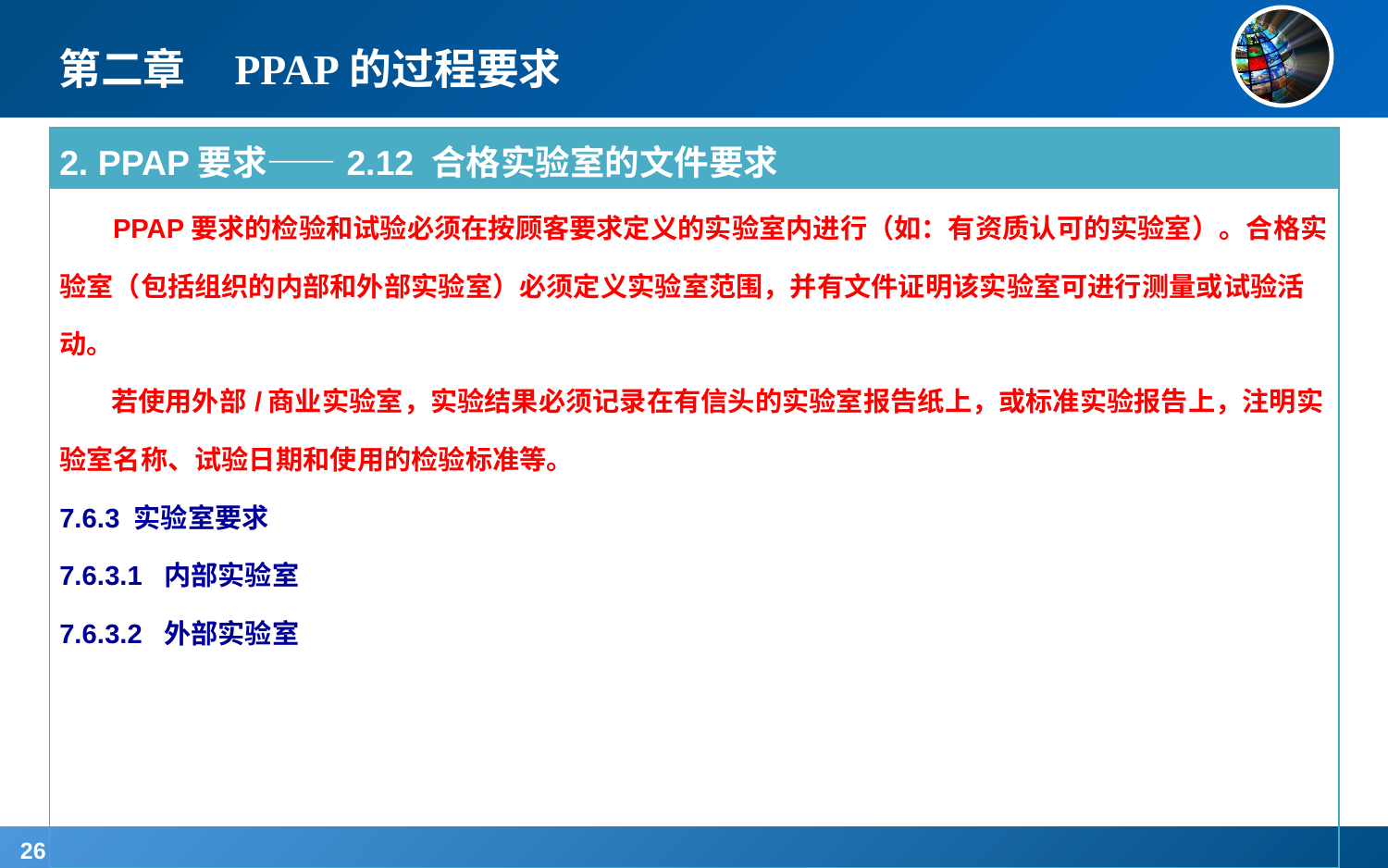

# 第二章    PPAP的过程要求
| 2. PPAP要求——2.12 合格实验室的文件要求 |
| --- |
| PPAP要求的检验和试验必须在按顾客要求定义的实验室内进行（如：有资质认可的实验室）。合格实验室（包括组织的内部和外部实验室）必须定义实验室范围，并有文件证明该实验室可进行测量或试验活动。 若使用外部/商业实验室，实验结果必须记录在有信头的实验室报告纸上，或标准实验报告上，注明实验室名称、试验日期和使用的检验标准等。 7.6.3 实验室要求 7.6.3.1 内部实验室 7.6.3.2 外部实验室 |